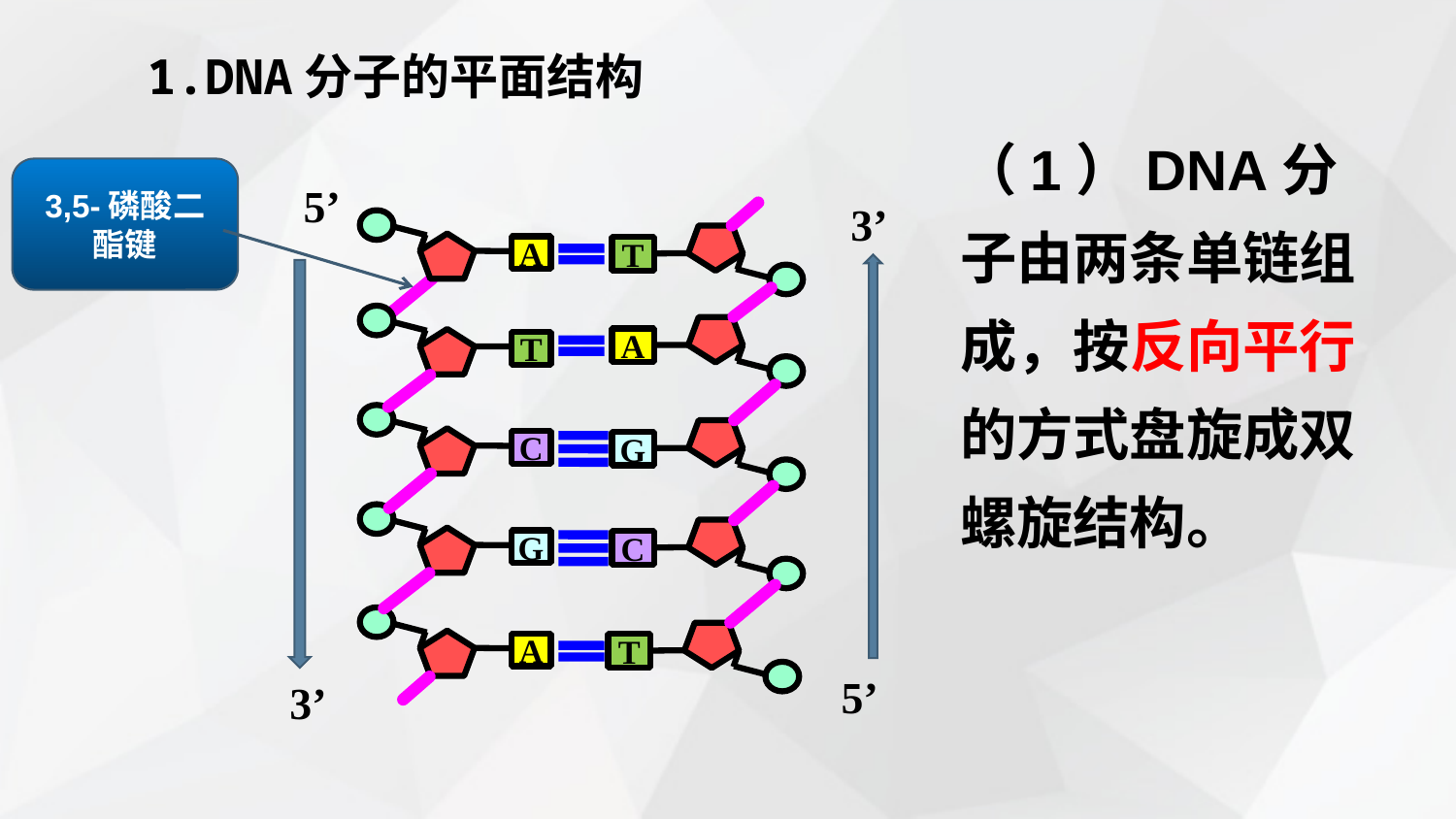

1.DNA分子的平面结构
（1）DNA分子由两条单链组成，按反向平行的方式盘旋成双螺旋结构。
3,5-磷酸二酯键
5’
 3’

A

T

T

A

C

G

G

C

A

T

5’
 3’